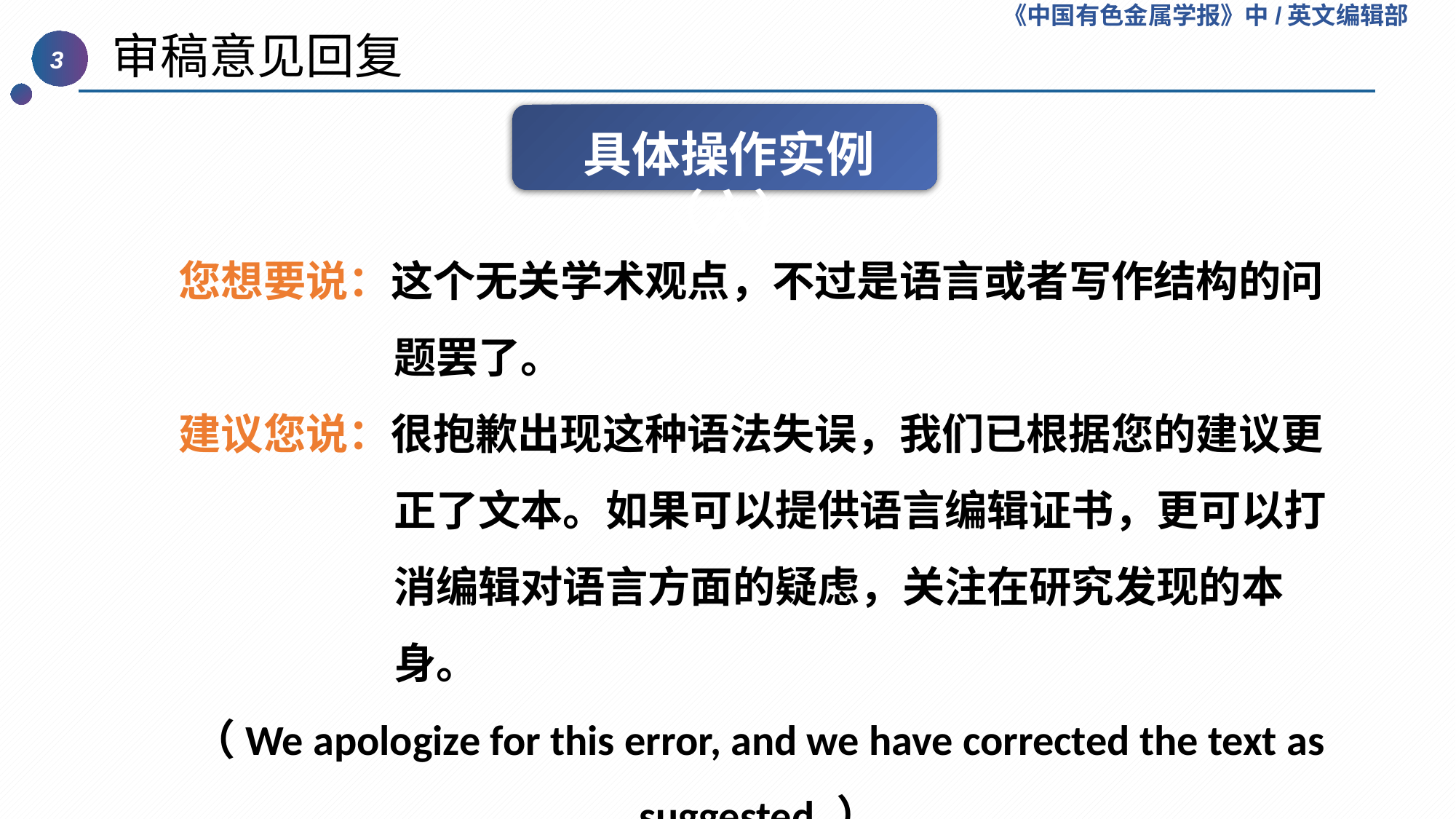

《中国有色金属学报》中/英文编辑部

      审稿意见回复

3

具体操作实例（六）
您想要说：这个无关学术观点，不过是语言或者写作结构的问题罢了。
建议您说：很抱歉出现这种语法失误，我们已根据您的建议更正了文本。如果可以提供语言编辑证书，更可以打消编辑对语言方面的疑虑，关注在研究发现的本身。
（We apologize for this error, and we have corrected the text as suggested.）